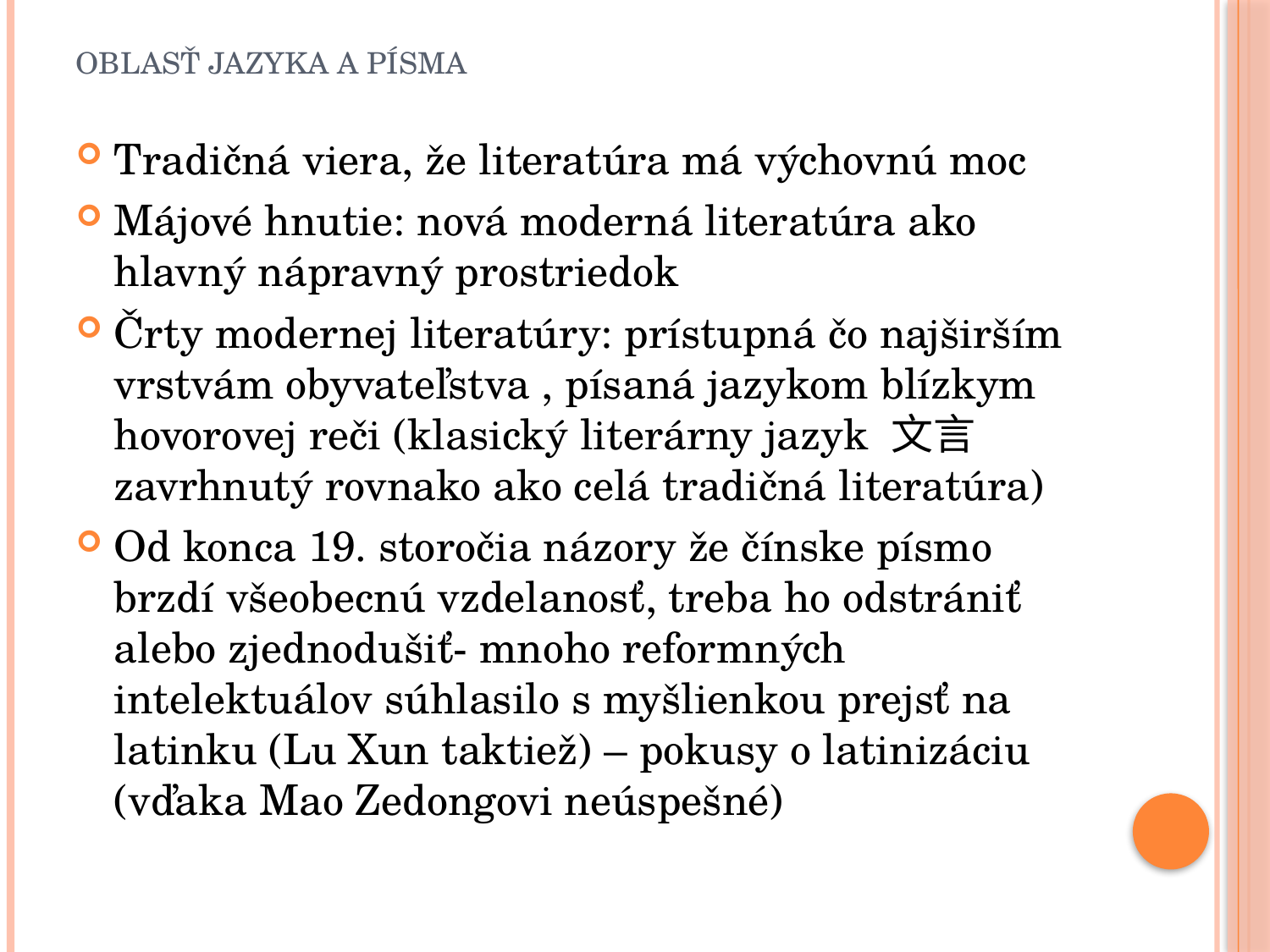

# Oblasť jazyka a písma
Tradičná viera, že literatúra má výchovnú moc
Májové hnutie: nová moderná literatúra ako hlavný nápravný prostriedok
Črty modernej literatúry: prístupná čo najširším vrstvám obyvateľstva , písaná jazykom blízkym hovorovej reči (klasický literárny jazyk 文言 zavrhnutý rovnako ako celá tradičná literatúra)
Od konca 19. storočia názory že čínske písmo brzdí všeobecnú vzdelanosť, treba ho odstrániť alebo zjednodušiť- mnoho reformných intelektuálov súhlasilo s myšlienkou prejsť na latinku (Lu Xun taktiež) – pokusy o latinizáciu (vďaka Mao Zedongovi neúspešné)